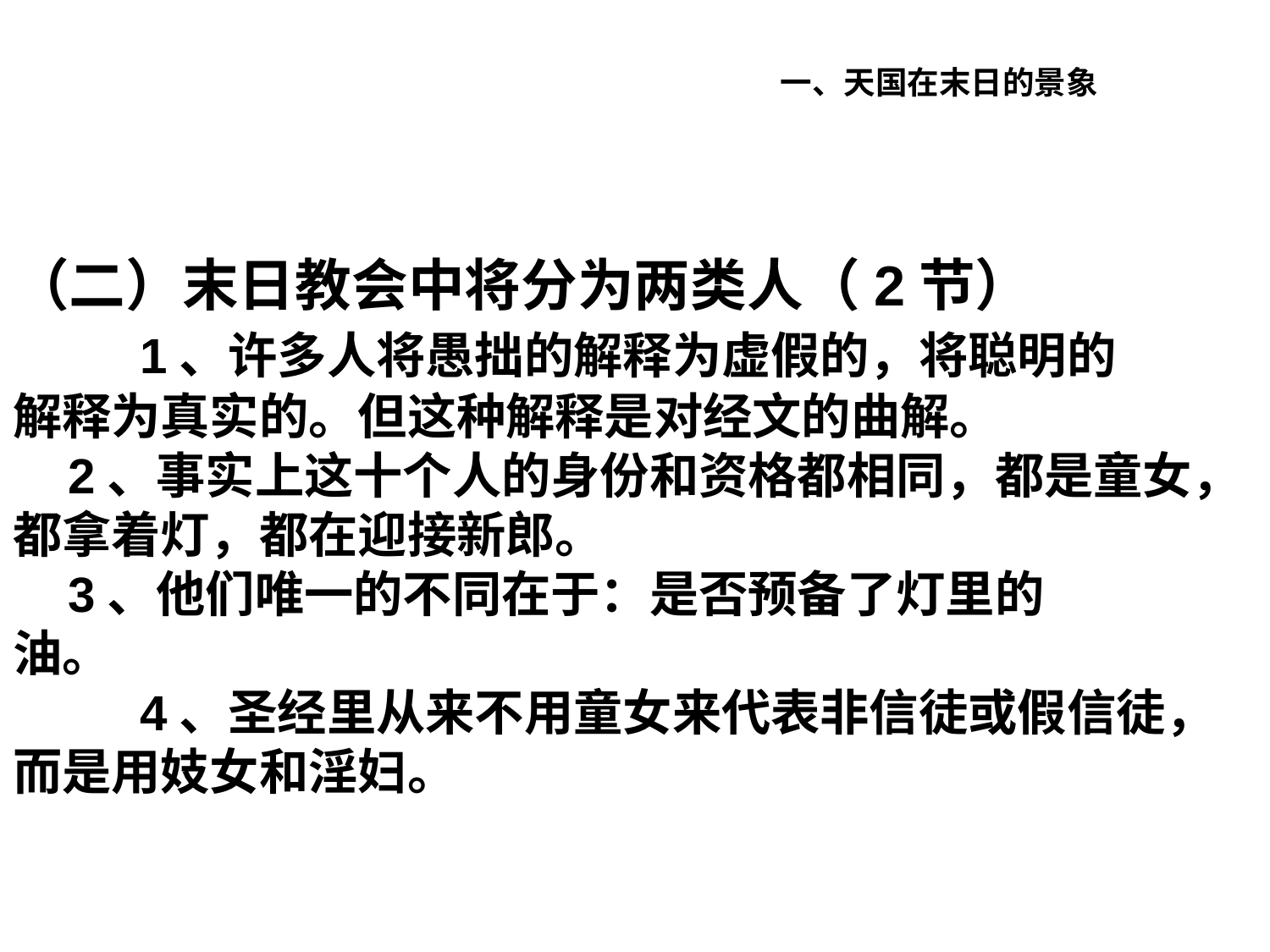

一、天国在末日的景象
（二）末日教会中将分为两类人（2节）
	1、许多人将愚拙的解释为虚假的，将聪明的
解释为真实的。但这种解释是对经文的曲解。
    2、事实上这十个人的身份和资格都相同，都是童女，都拿着灯，都在迎接新郎。
    3、他们唯一的不同在于：是否预备了灯里的
油。
	4、圣经里从来不用童女来代表非信徒或假信徒，而是用妓女和淫妇。